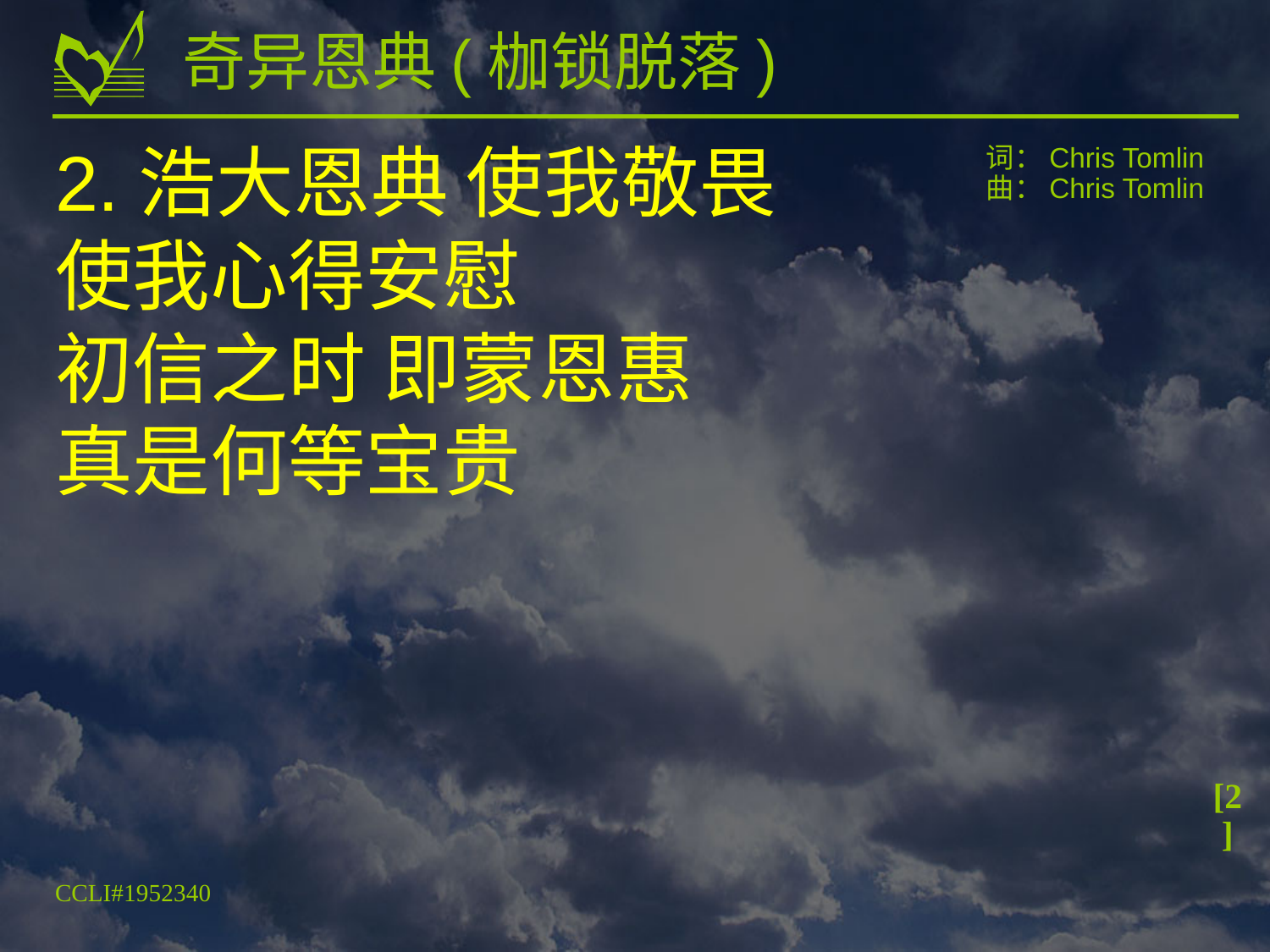

# 奇异恩典(枷锁脱落)
2.浩大恩典 使我敬畏
使我心得安慰
初信之时 即蒙恩惠
真是何等宝贵
词：Chris Tomlin
曲：Chris Tomlin
[2]
CCLI#1952340